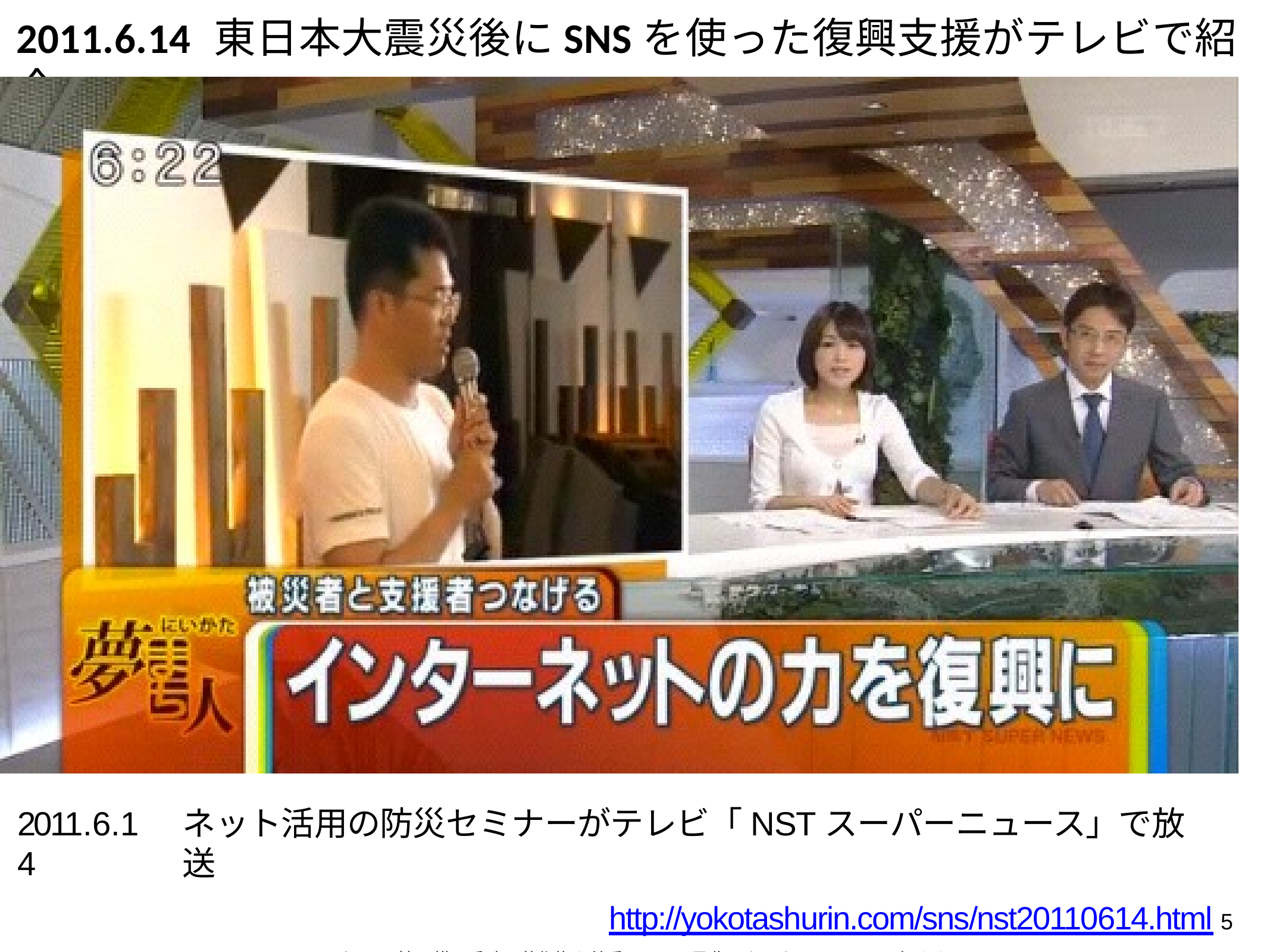

# 2011.6.14 東日本大震災後にSNSを使った復興支援がテレビで紹介

2011.6.14
ネット活用の防災セミナーがテレビ「NSTスーパーニュース」で放送
http://yokotashurin.com/sns/nst20110614.html
イーンスパイア(株) 横田秀珠の著作権を尊重しつつ、是非ノウハウはシェアして行きましょう。
5